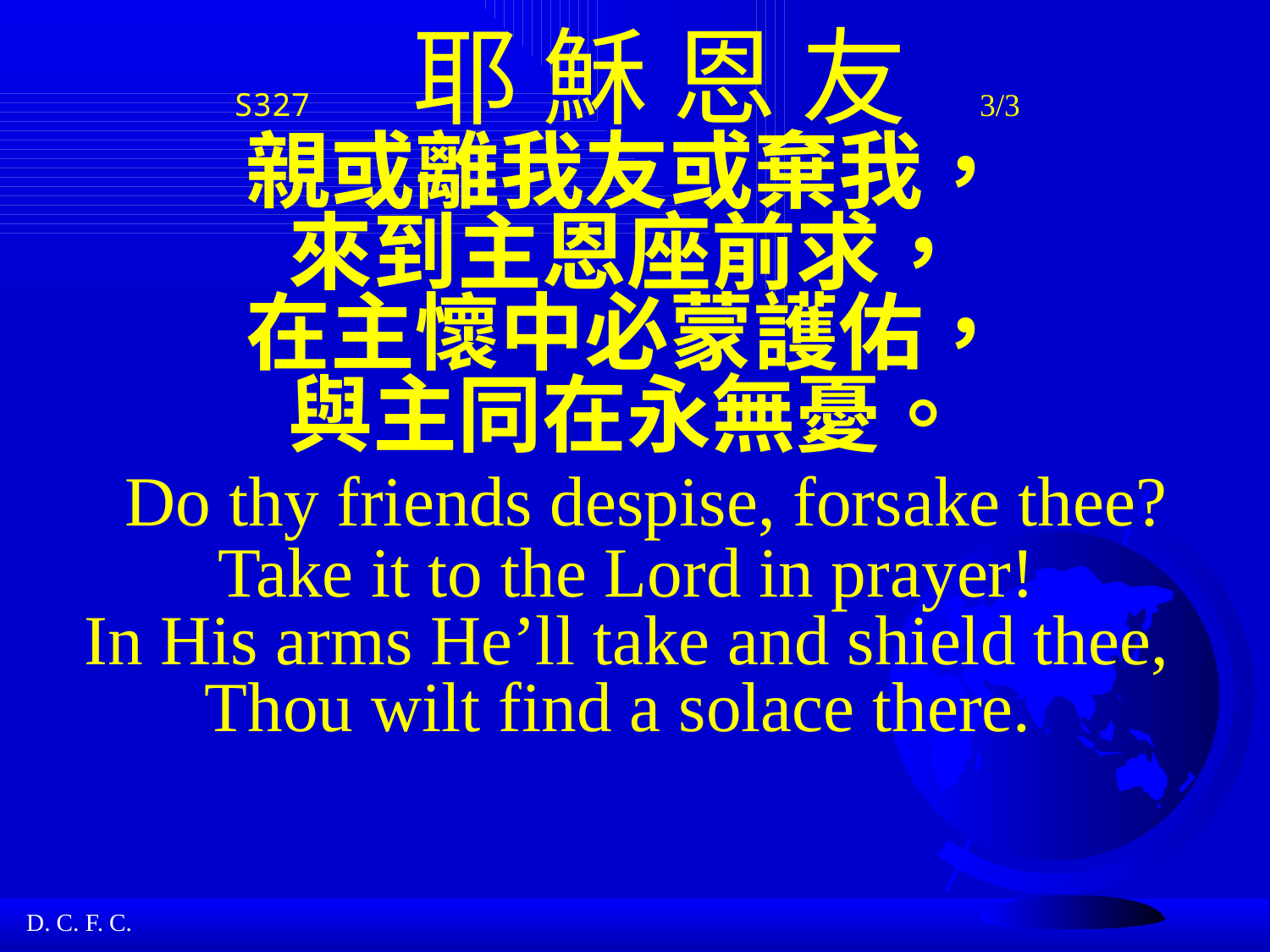

# S327     耶 穌 恩 友         3/3 親或離我友或棄我， 來到主恩座前求， 在主懷中必蒙護佑， 與主同在永無憂。 Do thy friends despise, forsake thee? Take it to the Lord in prayer! In His arms He’ll take and shield thee, Thou wilt find a solace there.